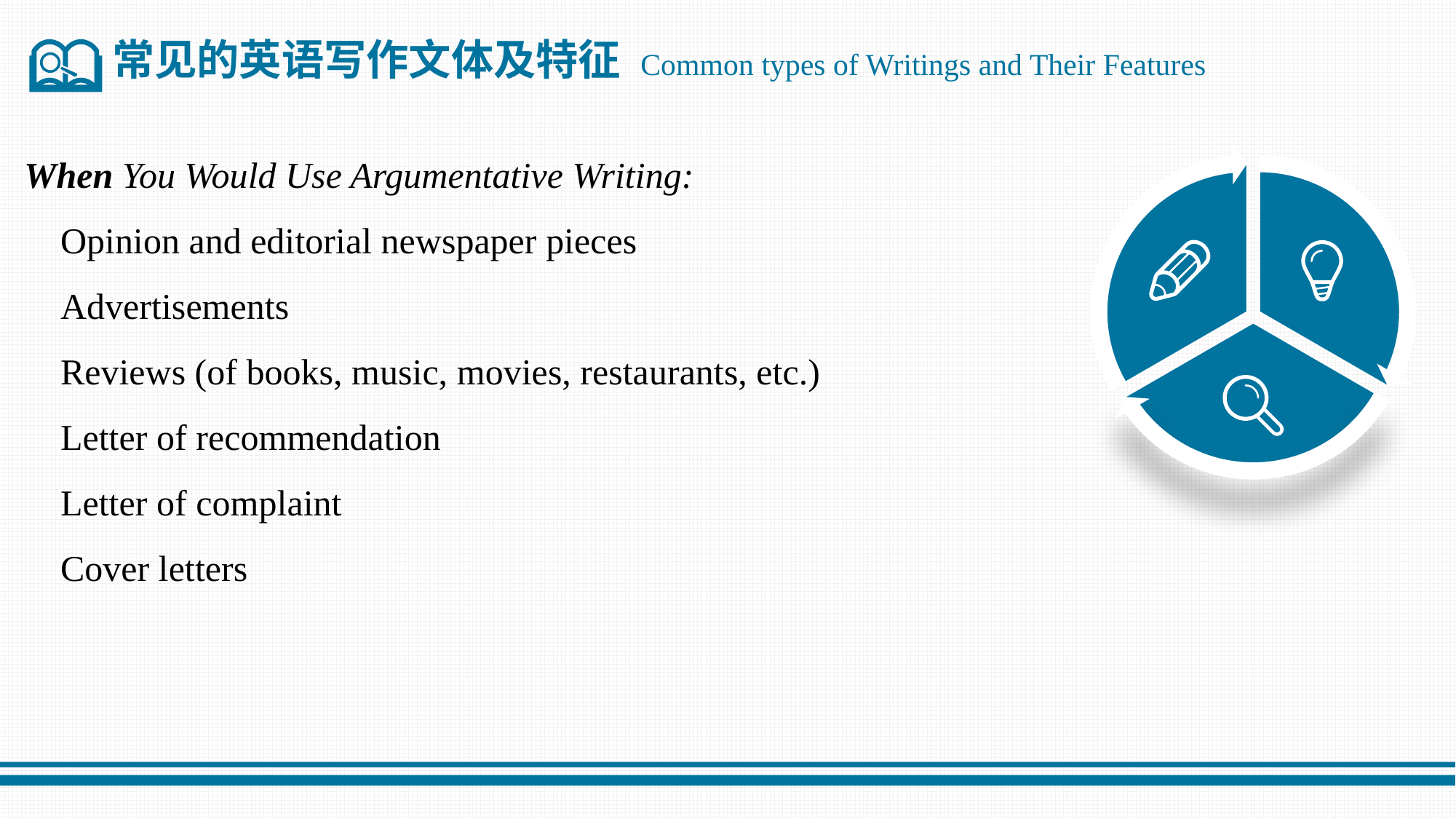

常见的英语写作文体及特征 Common types of Writings and Their Features

When You Would Use Argumentative Writing:
    Opinion and editorial newspaper pieces
    Advertisements
    Reviews (of books, music, movies, restaurants, etc.)
    Letter of recommendation
    Letter of complaint
    Cover letters